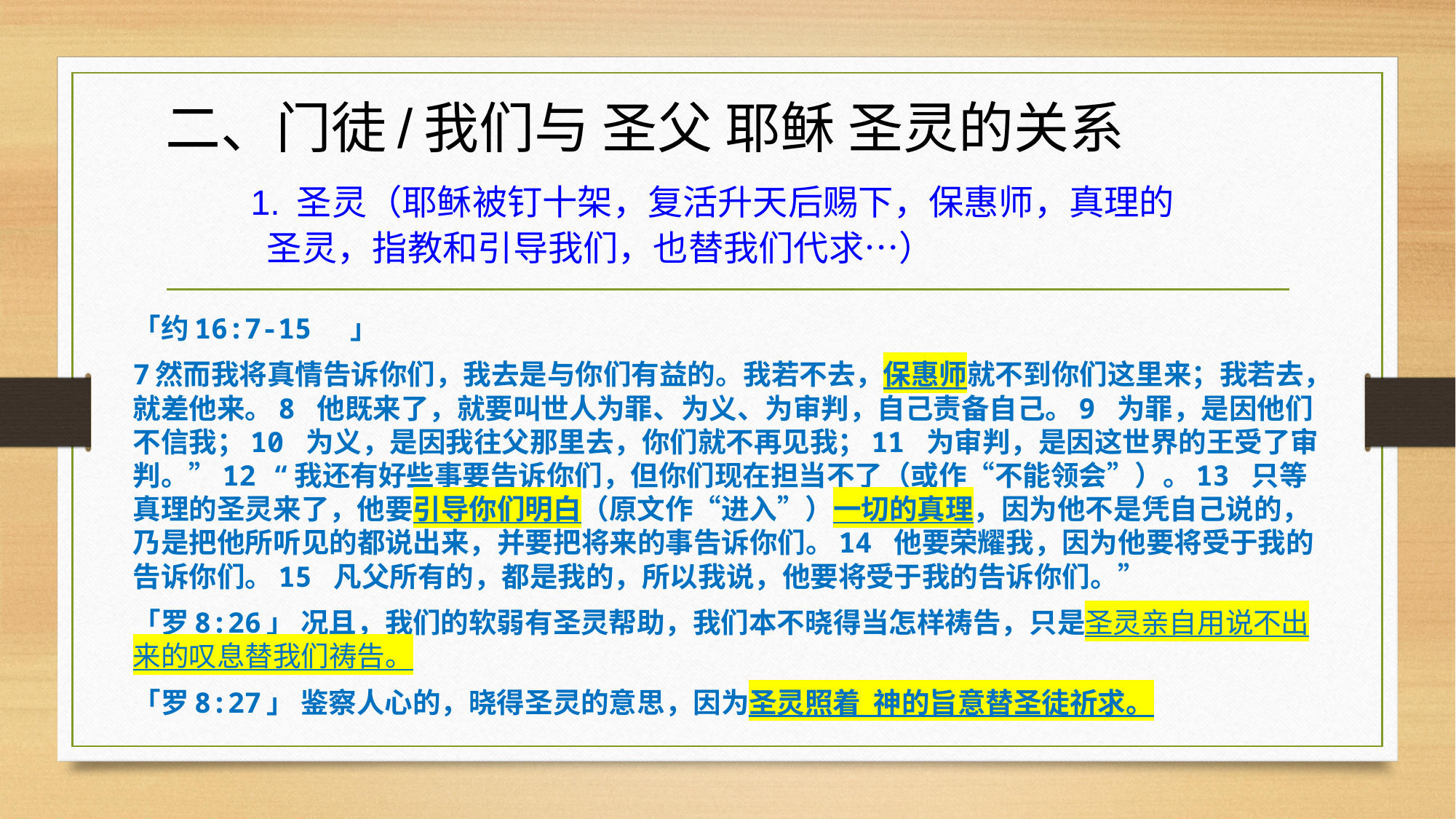

# 二、门徒/我们与 圣父 耶稣 圣灵的关系 1. 圣灵（耶稣被钉十架，复活升天后赐下，保惠师，真理的 圣灵，指教和引导我们，也替我们代求…）
「约16:7-15  」
7然而我将真情告诉你们，我去是与你们有益的。我若不去，保惠师就不到你们这里来；我若去，就差他来。8 他既来了，就要叫世人为罪、为义、为审判，自己责备自己。9 为罪，是因他们不信我；10 为义，是因我往父那里去，你们就不再见我；11 为审判，是因这世界的王受了审判。”12 “我还有好些事要告诉你们，但你们现在担当不了（或作“不能领会”）。13 只等真理的圣灵来了，他要引导你们明白（原文作“进入”）一切的真理，因为他不是凭自己说的，乃是把他所听见的都说出来，并要把将来的事告诉你们。14 他要荣耀我，因为他要将受于我的告诉你们。15 凡父所有的，都是我的，所以我说，他要将受于我的告诉你们。”
「罗8:26」 况且，我们的软弱有圣灵帮助，我们本不晓得当怎样祷告，只是圣灵亲自用说不出来的叹息替我们祷告。
「罗8:27」 鉴察人心的，晓得圣灵的意思，因为圣灵照着  神的旨意替圣徒祈求。